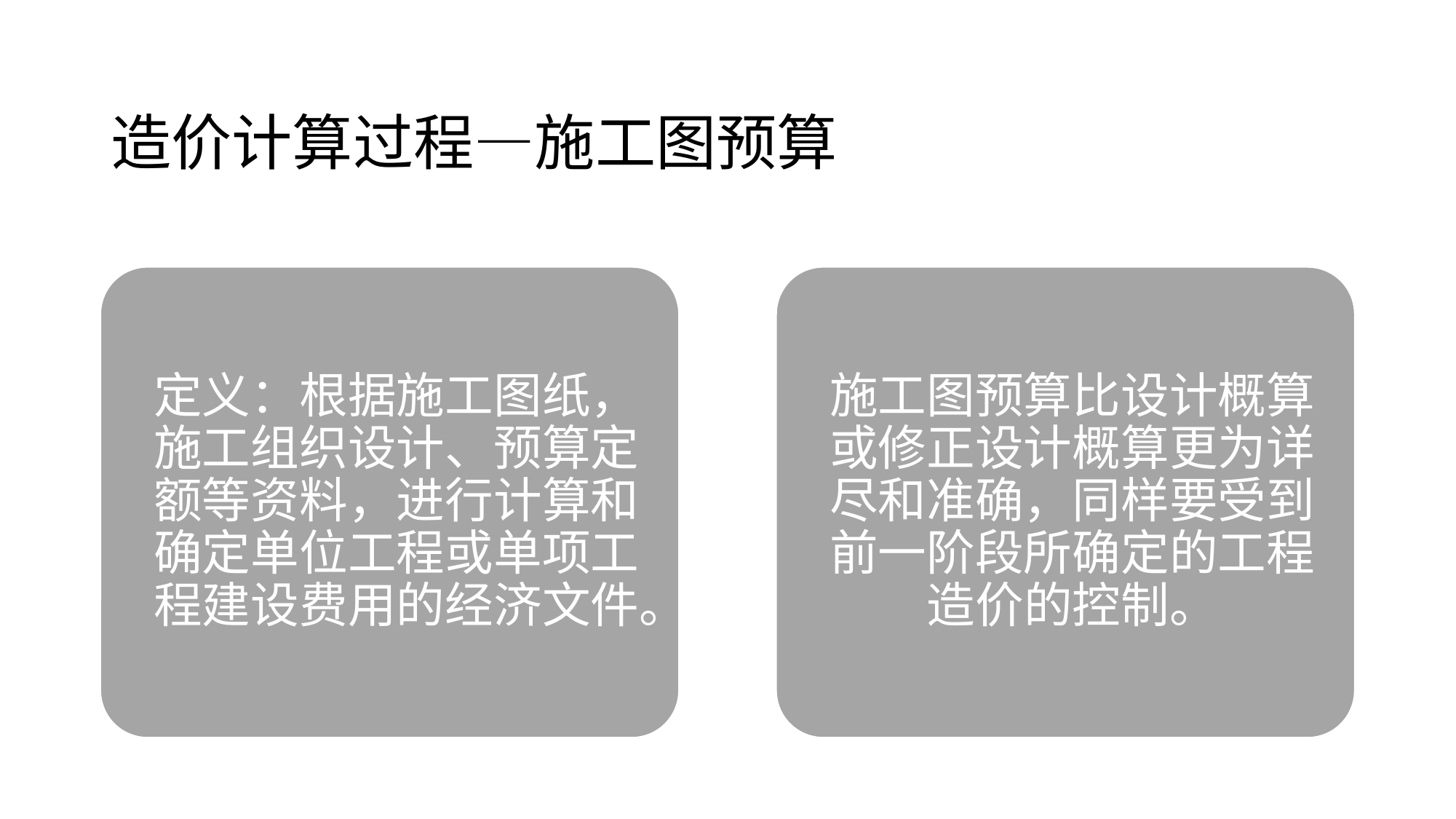

# 造价计算过程—施工图预算
定义：根据施工图纸，施工组织设计、预算定额等资料，进行计算和确定单位工程或单项工程建设费用的经济文件。
施工图预算比设计概算或修正设计概算更为详尽和准确，同样要受到前一阶段所确定的工程造价的控制。